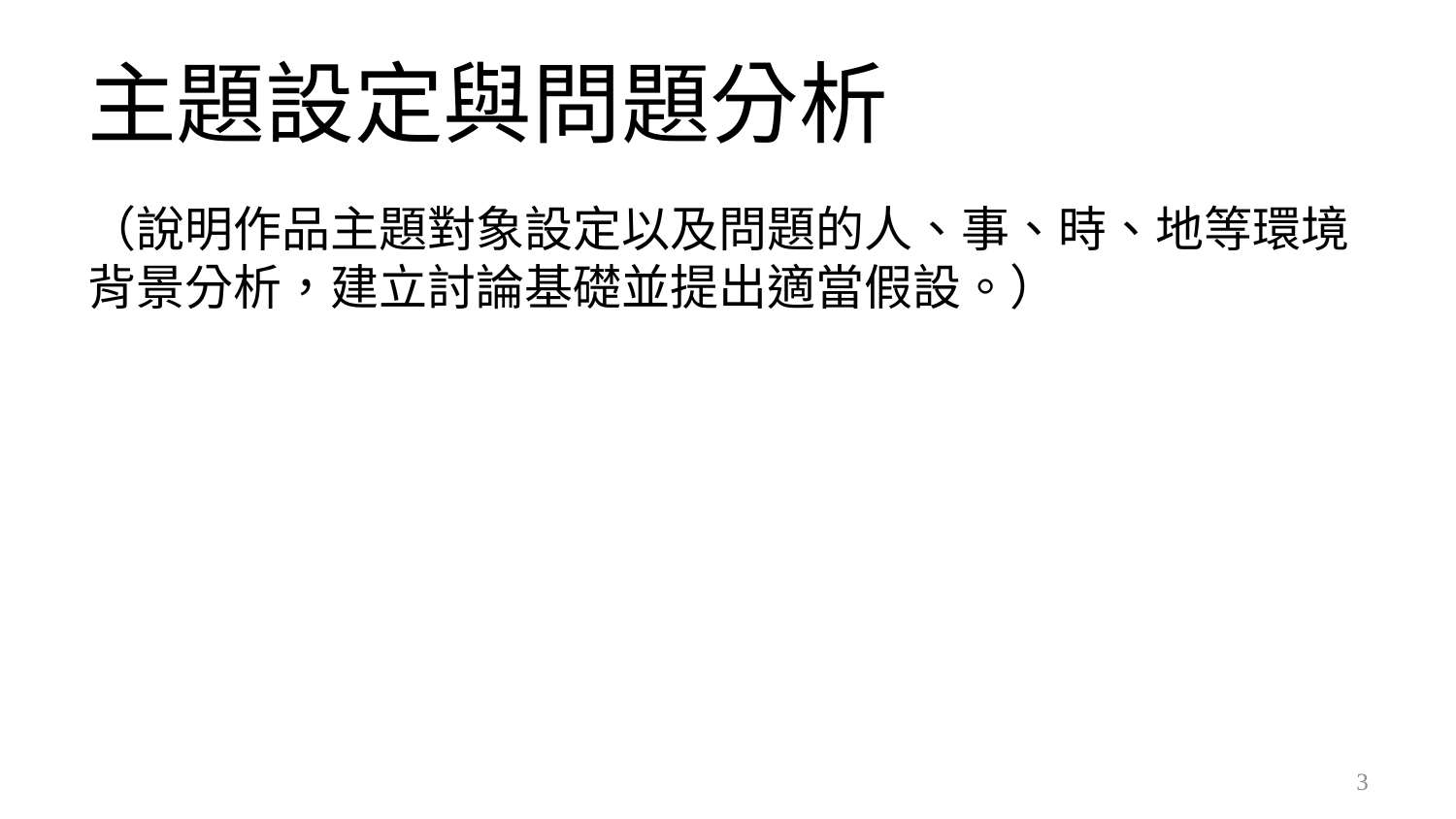

# 主題設定與問題分析
（說明作品主題對象設定以及問題的人、事、時、地等環境背景分析，建立討論基礎並提出適當假設。）
3